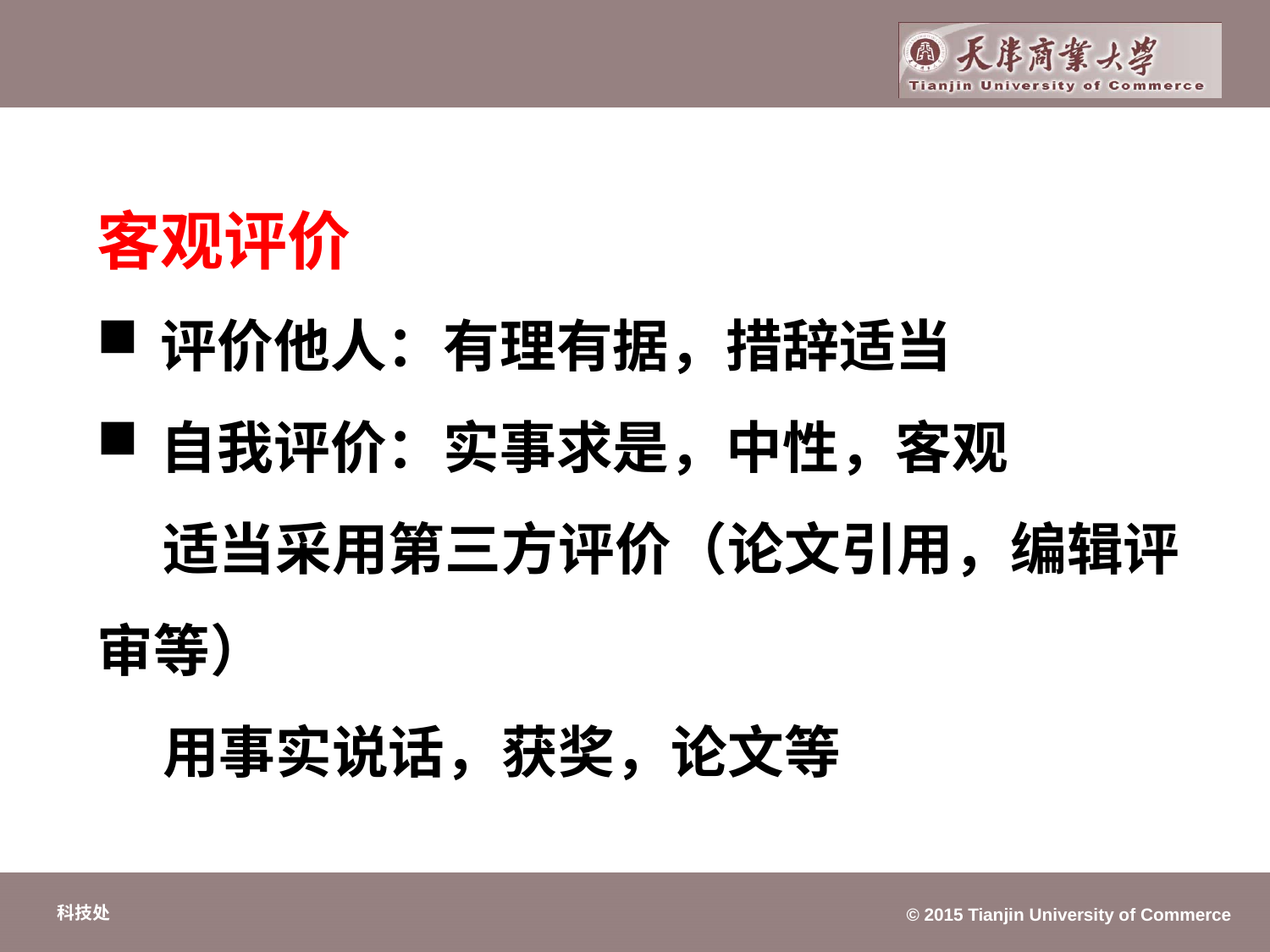

客观评价
评价他人：有理有据，措辞适当
自我评价：实事求是，中性，客观
    适当采用第三方评价（论文引用，编辑评审等）
    用事实说话，获奖，论文等